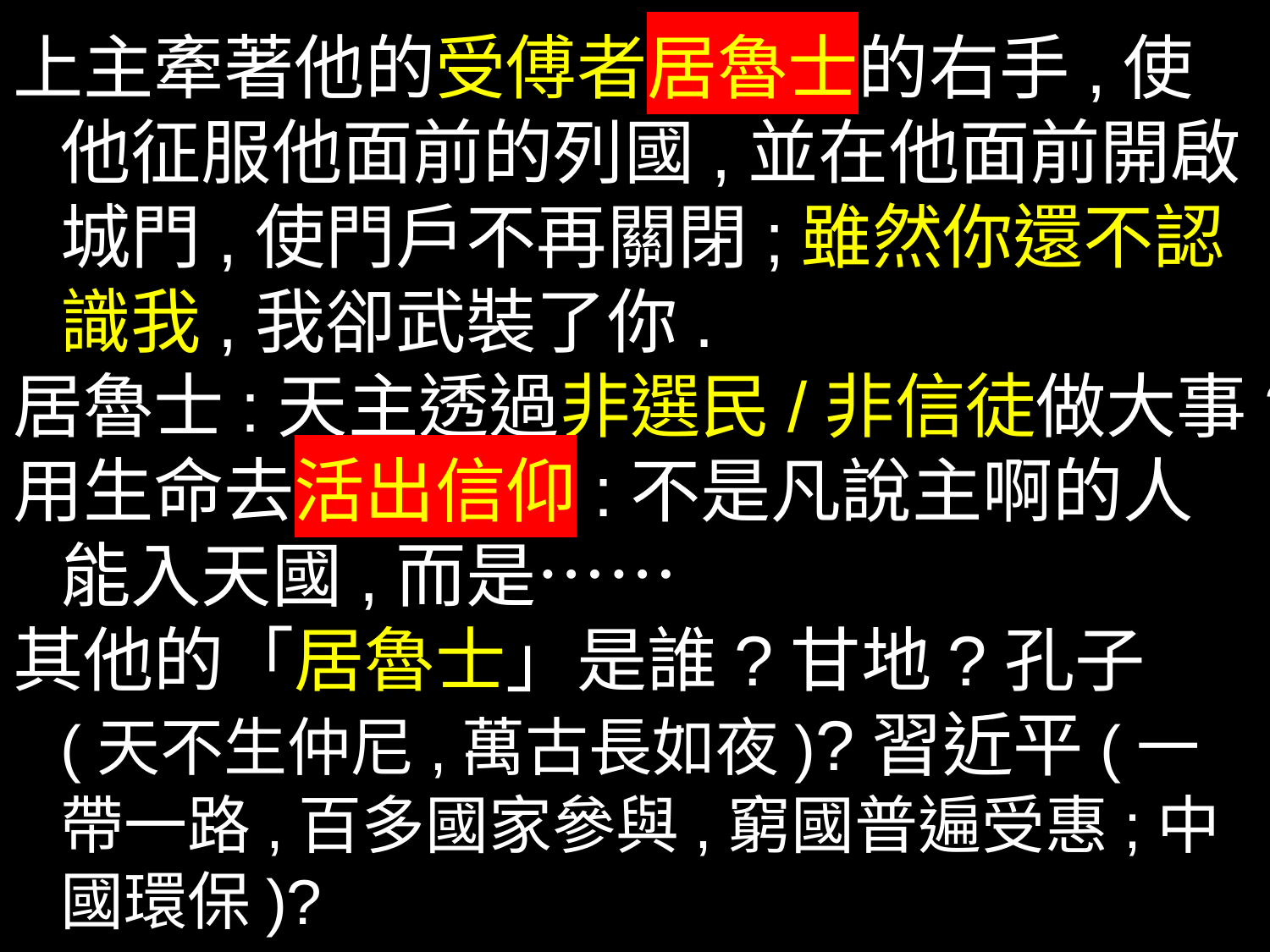

上主牽著他的受傅者居魯士的右手,使他征服他面前的列國,並在他面前開啟城門,使門戶不再關閉;雖然你還不認識我,我卻武裝了你.
居魯士:天主透過非選民/非信徒做大事?
用生命去活出信仰:不是凡說主啊的人能入天國,而是……
其他的「居魯士」是誰?甘地?孔子(天不生仲尼,萬古長如夜)?習近平(一帶一路,百多國家參與,窮國普遍受惠;中國環保)?